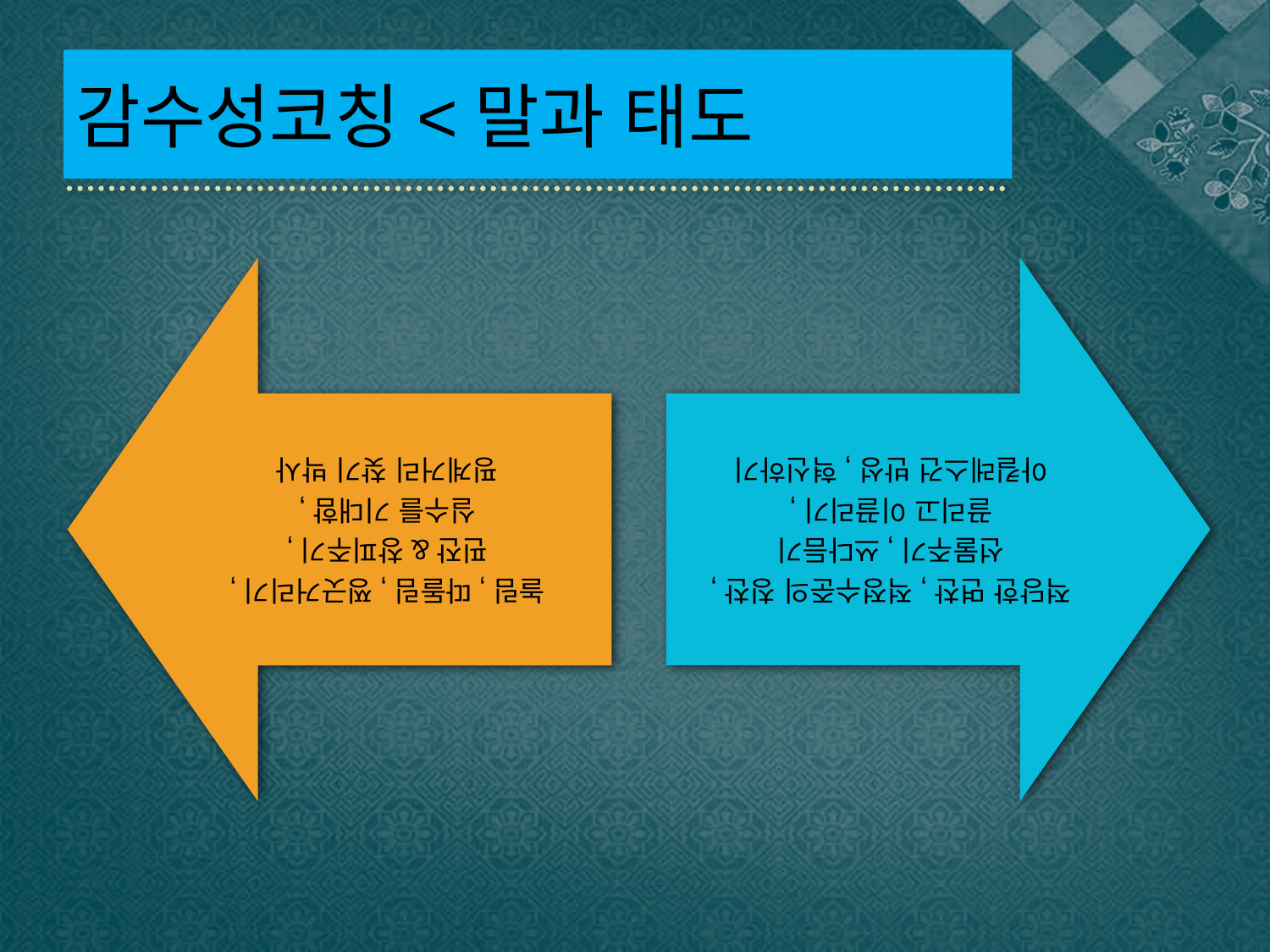

# 감수성코칭<말과 태도
놀림,따돌림,찡긋거리기,
핀잔&창피주기,
실수를 기대함,
핑계거리 찾기 박사
적당한 면찬,적정수준의 칭찬,
선물주기,쓰다듬기
끌리고 이끌리기,
아킬레스건 반성,혁신하기